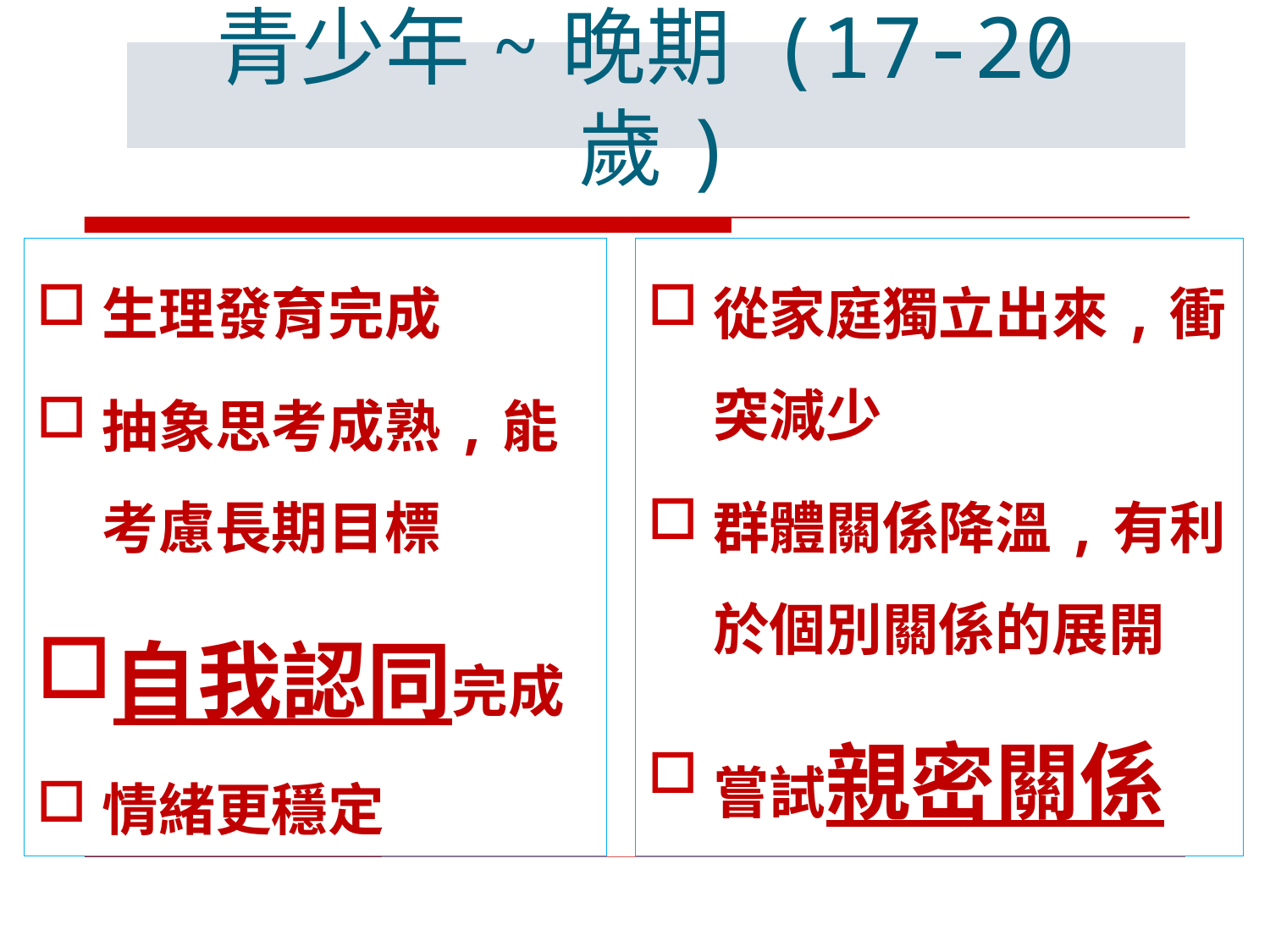

青少年~晚期 (17-20歲)
生理發育完成
抽象思考成熟,能考慮長期目標
自我認同完成
情緒更穩定
從家庭獨立出來,衝突減少
群體關係降溫,有利於個別關係的展開
嘗試親密關係